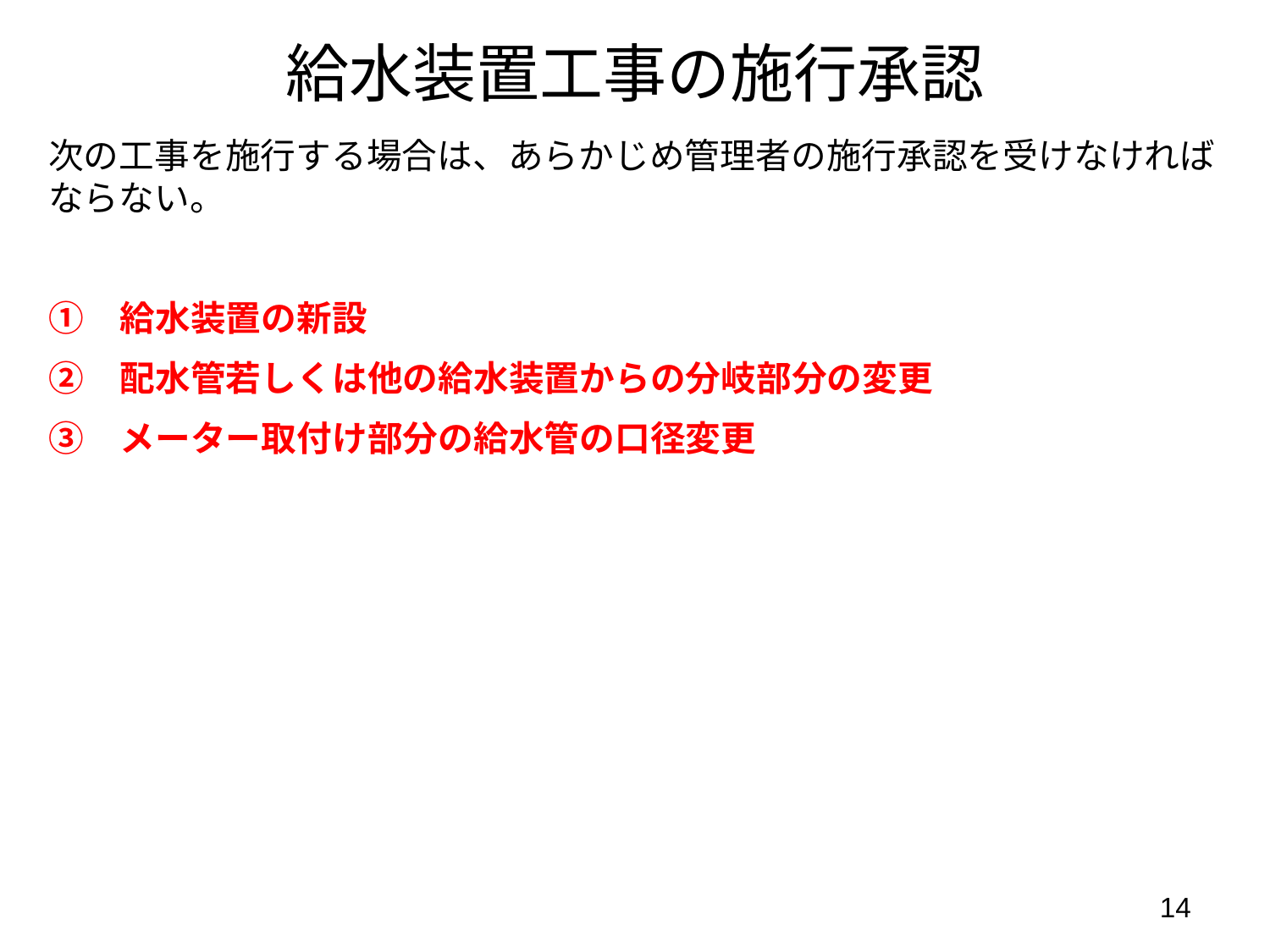

給水装置工事の施行承認
次の工事を施行する場合は、あらかじめ管理者の施行承認を受けなければならない。

給水装置の新設
配水管若しくは他の給水装置からの分岐部分の変更
メーター取付け部分の給水管の口径変更
14